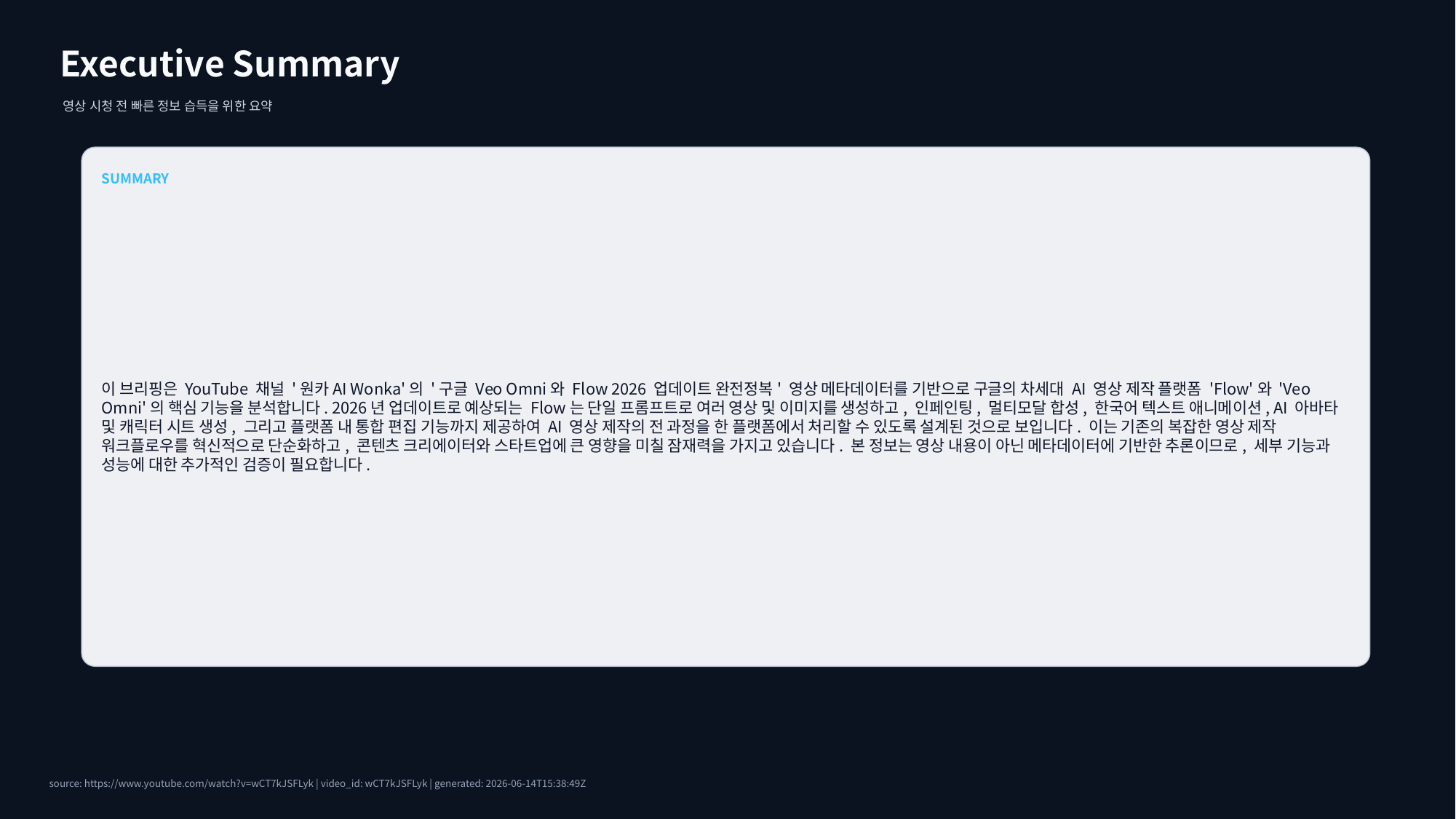

Executive Summary
영상 시청 전 빠른 정보 습득을 위한 요약

SUMMARY
이 브리핑은 YouTube 채널 '원카AI Wonka'의 '구글 Veo Omni와 Flow 2026 업데이트 완전정복' 영상 메타데이터를 기반으로 구글의 차세대 AI 영상 제작 플랫폼 'Flow'와 'Veo Omni'의 핵심 기능을 분석합니다. 2026년 업데이트로 예상되는 Flow는 단일 프롬프트로 여러 영상 및 이미지를 생성하고, 인페인팅, 멀티모달 합성, 한국어 텍스트 애니메이션, AI 아바타 및 캐릭터 시트 생성, 그리고 플랫폼 내 통합 편집 기능까지 제공하여 AI 영상 제작의 전 과정을 한 플랫폼에서 처리할 수 있도록 설계된 것으로 보입니다. 이는 기존의 복잡한 영상 제작 워크플로우를 혁신적으로 단순화하고, 콘텐츠 크리에이터와 스타트업에 큰 영향을 미칠 잠재력을 가지고 있습니다. 본 정보는 영상 내용이 아닌 메타데이터에 기반한 추론이므로, 세부 기능과 성능에 대한 추가적인 검증이 필요합니다.
source: https://www.youtube.com/watch?v=wCT7kJSFLyk | video_id: wCT7kJSFLyk | generated: 2026-06-14T15:38:49Z